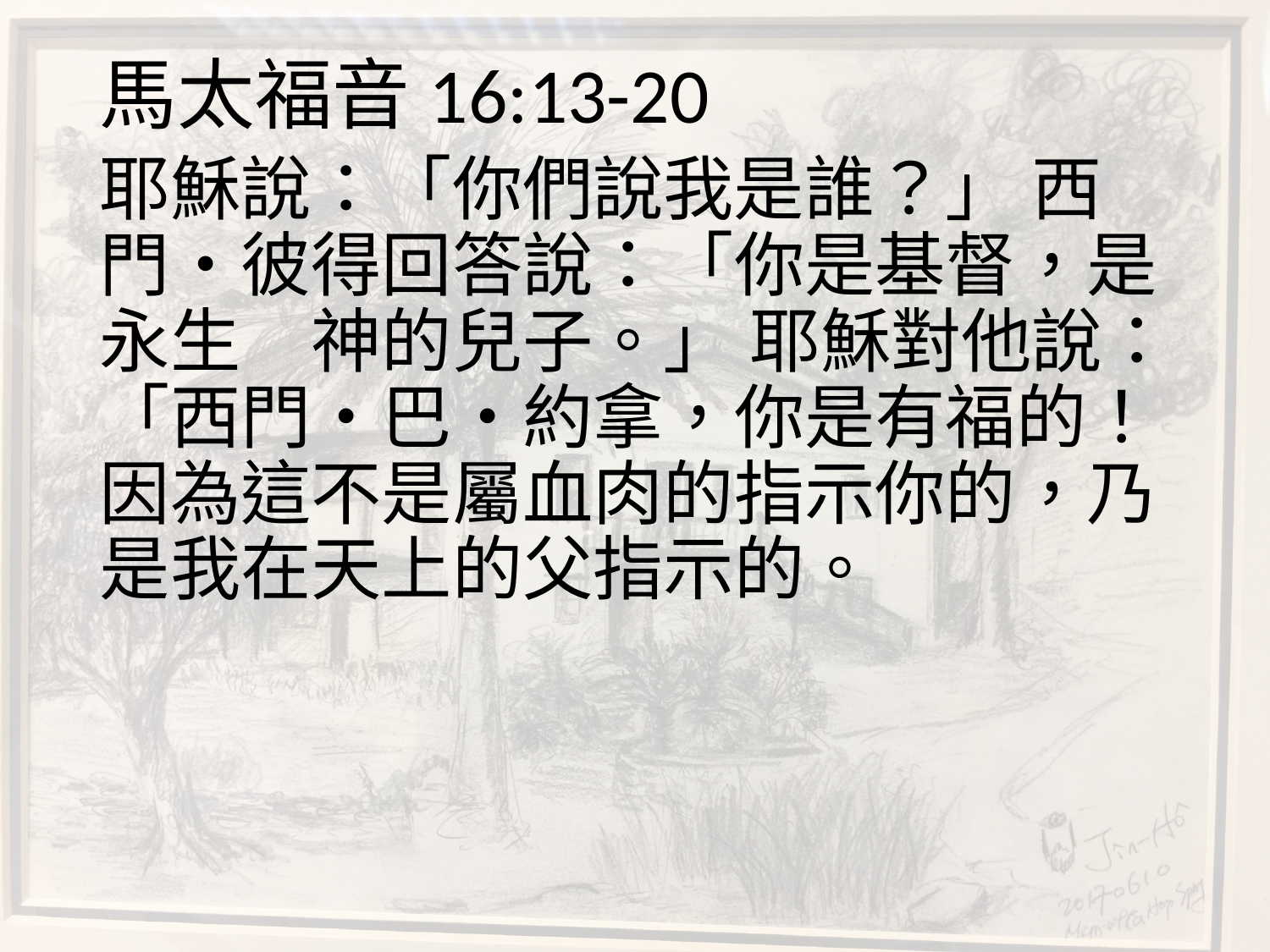

# 馬太福音16:13-20
耶穌說：「你們說我是誰？」 西門•彼得回答說：「你是基督，是永生　神的兒子。」 耶穌對他說：「西門•巴•約拿，你是有福的！因為這不是屬血肉的指示你的，乃是我在天上的父指示的。